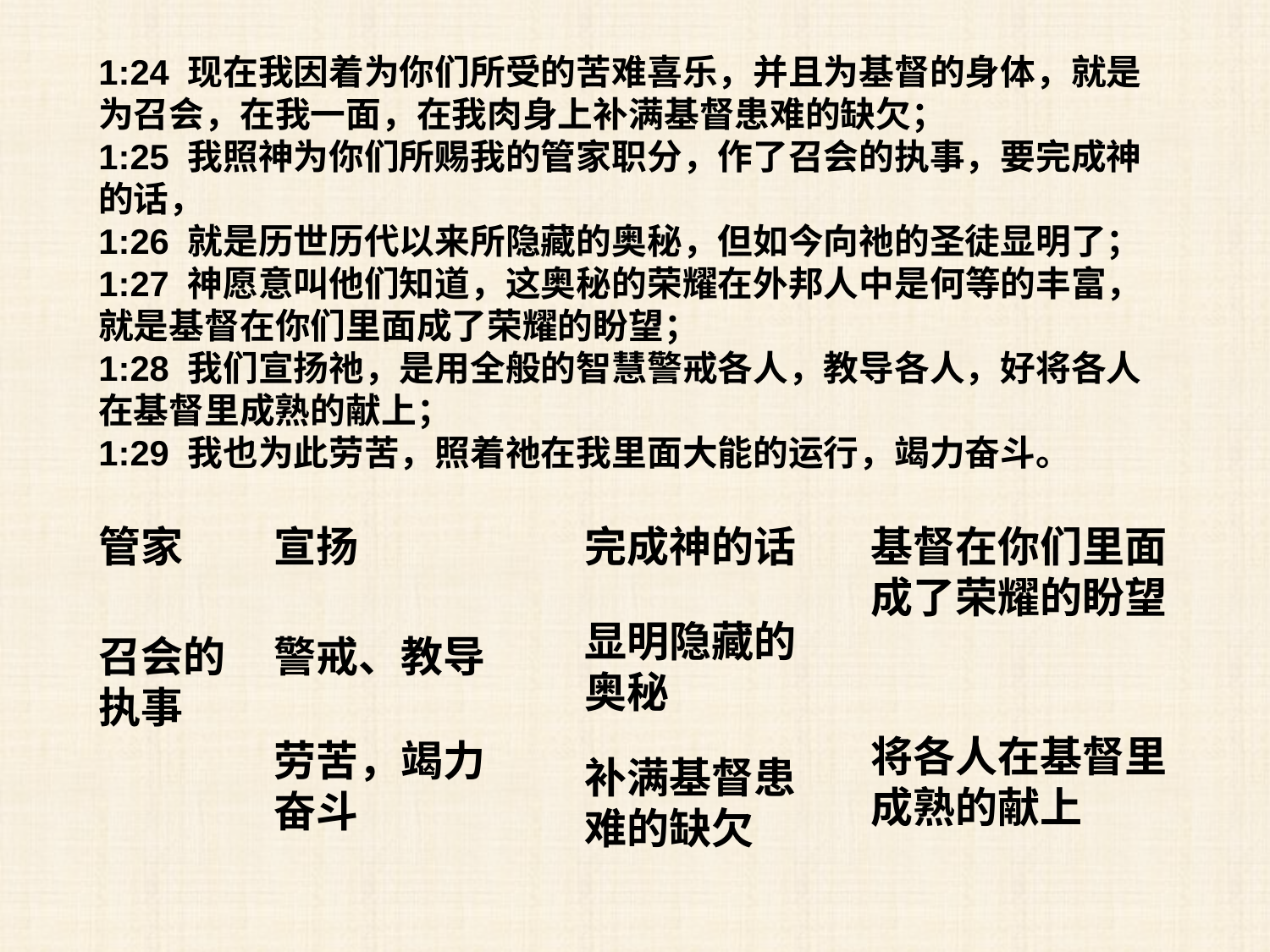

1:24 现在我因着为你们所受的苦难喜乐，并且为基督的身体，就是为召会，在我一面，在我肉身上补满基督患难的缺欠；
1:25 我照神为你们所赐我的管家职分，作了召会的执事，要完成神的话，
1:26 就是历世历代以来所隐藏的奥秘，但如今向祂的圣徒显明了；
1:27 神愿意叫他们知道，这奥秘的荣耀在外邦人中是何等的丰富，就是基督在你们里面成了荣耀的盼望；
1:28 我们宣扬祂，是用全般的智慧警戒各人，教导各人，好将各人在基督里成熟的献上；
1:29 我也为此劳苦，照着祂在我里面大能的运行，竭力奋斗。
管家
宣扬
完成神的话
基督在你们里面成了荣耀的盼望
显明隐藏的奥秘
召会的执事
警戒、教导
将各人在基督里成熟的献上
劳苦，竭力奋斗
补满基督患难的缺欠